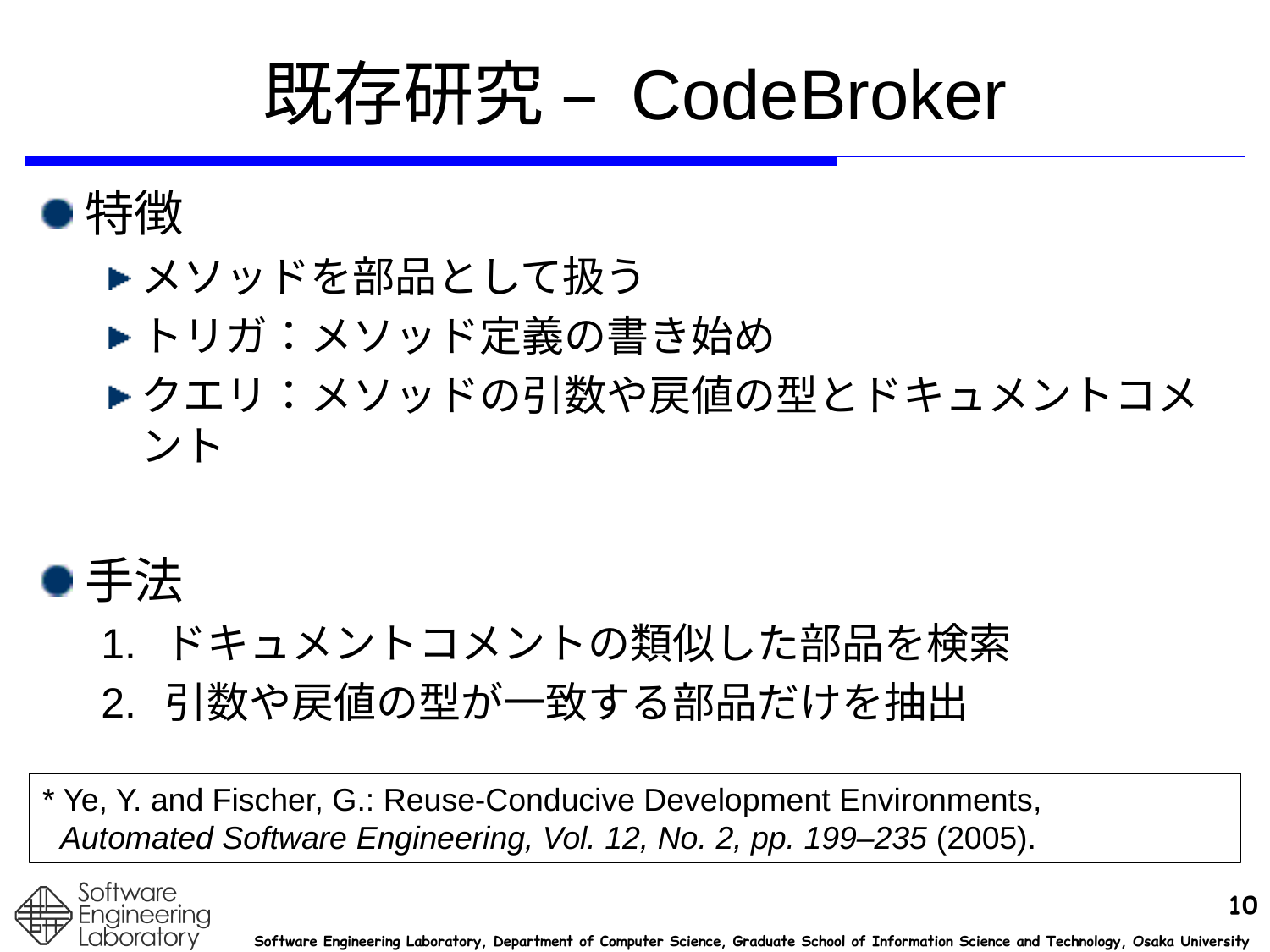

# 既存研究 – CodeBroker
特徴
メソッドを部品として扱う
トリガ：メソッド定義の書き始め
クエリ：メソッドの引数や戻値の型とドキュメントコメント

手法
ドキュメントコメントの類似した部品を検索
引数や戻値の型が一致する部品だけを抽出
* Ye, Y. and Fischer, G.: Reuse-Conducive Development Environments,
  Automated Software Engineering, Vol. 12, No. 2, pp. 199–235 (2005).